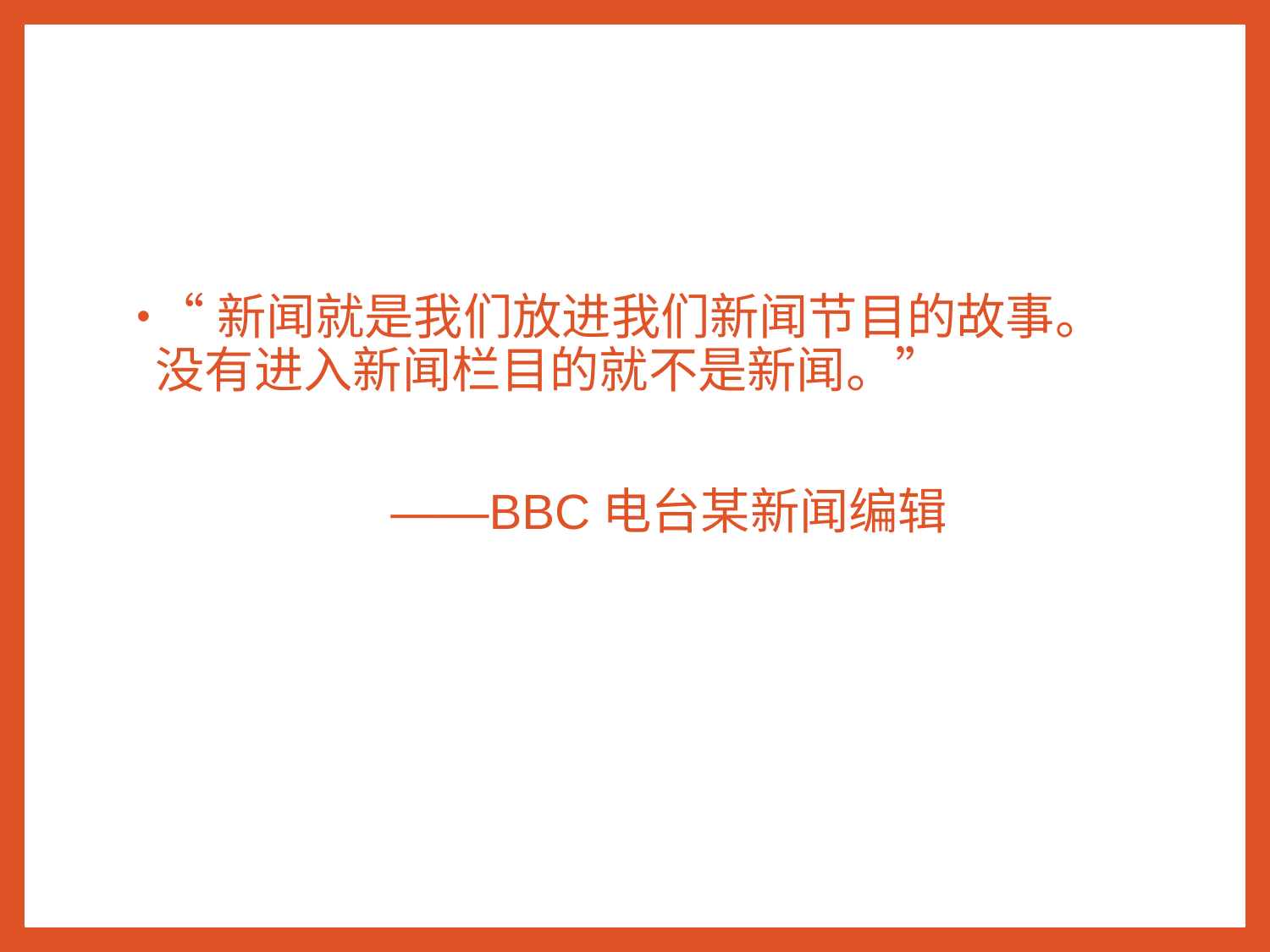

#
“新闻就是我们放进我们新闻节目的故事。没有进入新闻栏目的就不是新闻。”

		——BBC电台某新闻编辑